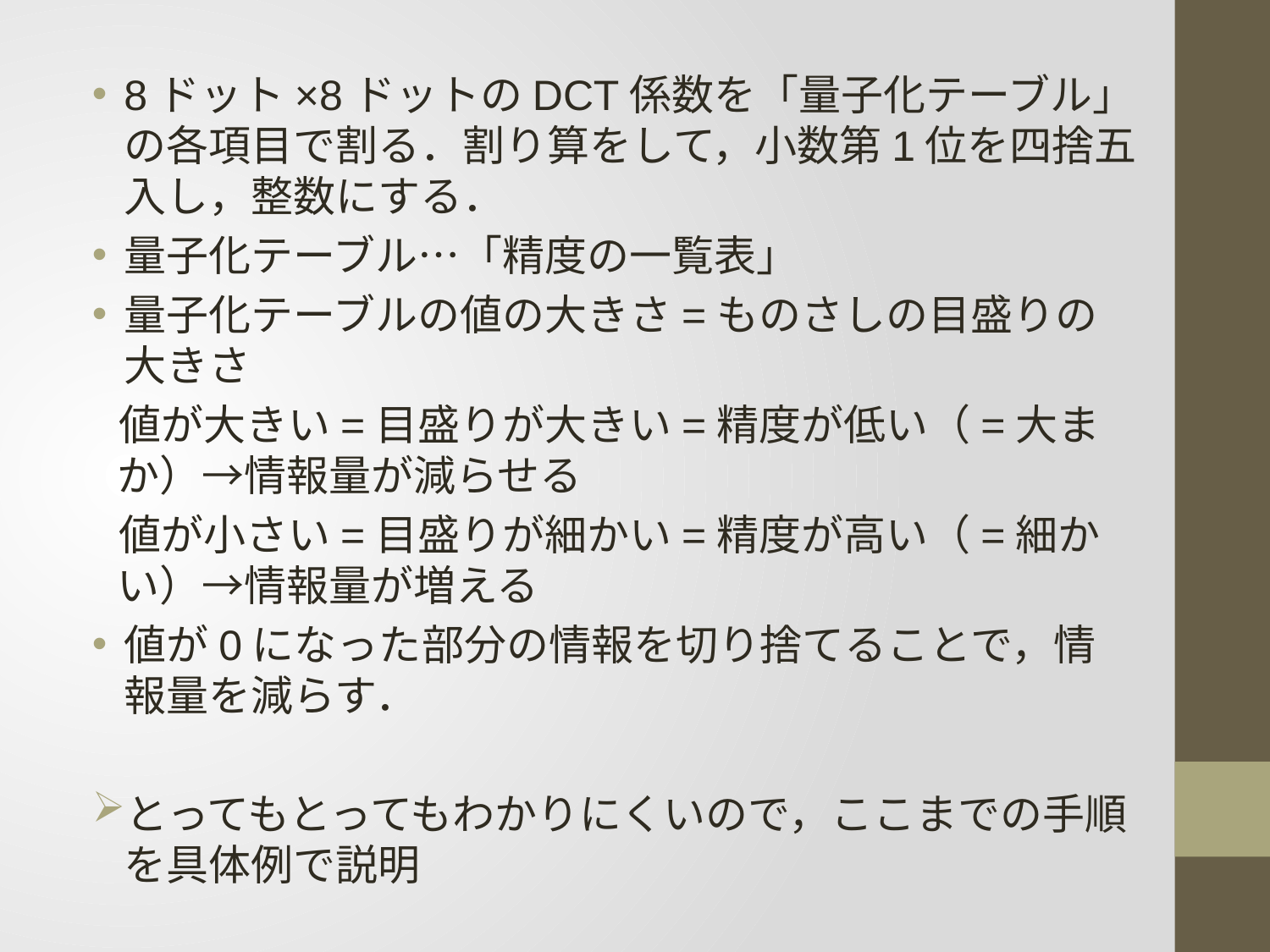

8ドット×8ドットのDCT係数を「量子化テーブル」の各項目で割る．割り算をして，小数第1位を四捨五入し，整数にする．
量子化テーブル…「精度の一覧表」
量子化テーブルの値の大きさ=ものさしの目盛りの大きさ
　値が大きい=目盛りが大きい=精度が低い（=大まか）→情報量が減らせる
　値が小さい=目盛りが細かい=精度が高い（=細かい）→情報量が増える
値が0になった部分の情報を切り捨てることで，情報量を減らす．

とってもとってもわかりにくいので，ここまでの手順を具体例で説明